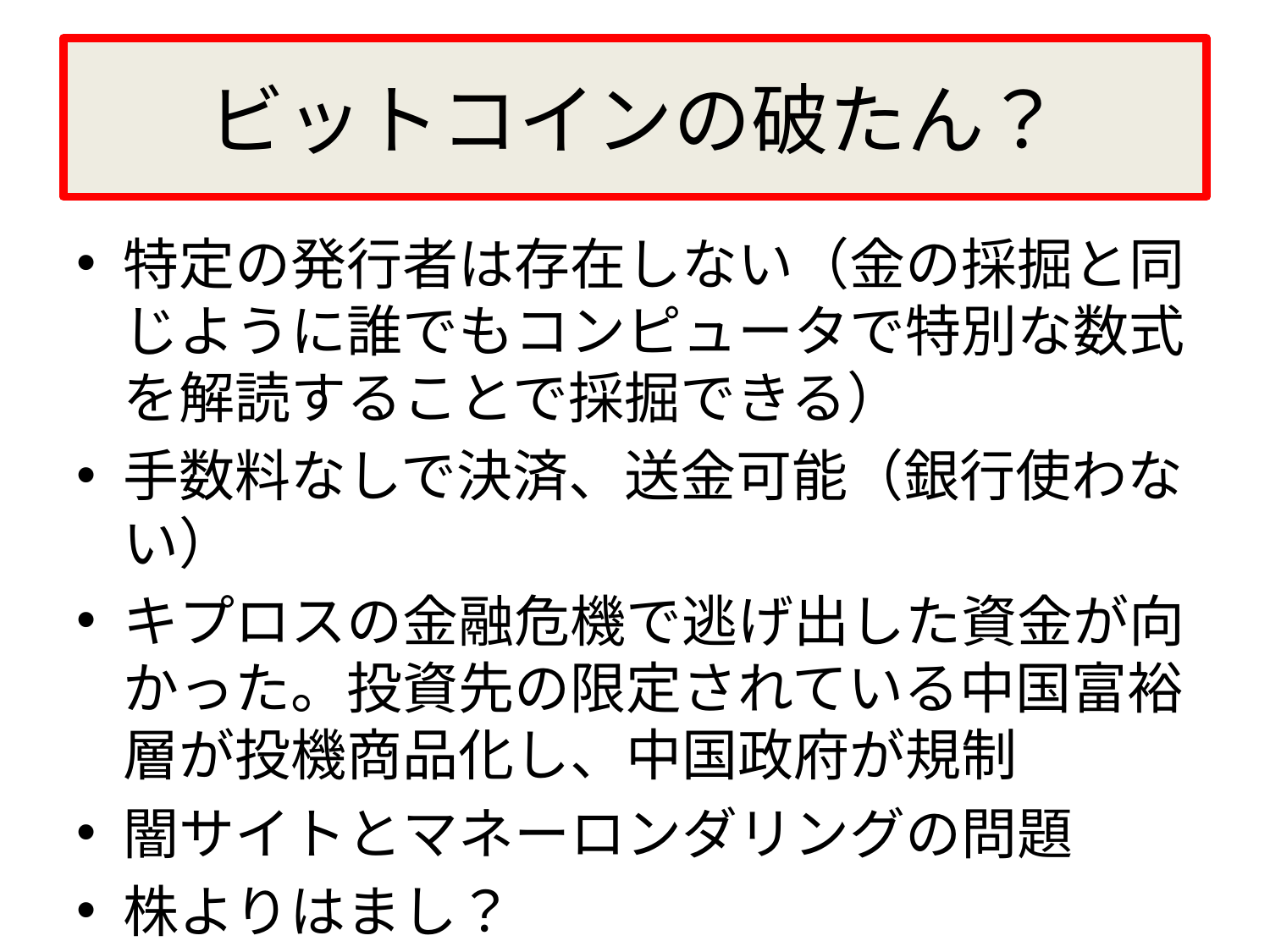

# ビットコインの破たん？
特定の発行者は存在しない（金の採掘と同じように誰でもコンピュータで特別な数式を解読することで採掘できる）
手数料なしで決済、送金可能（銀行使わない）
キプロスの金融危機で逃げ出した資金が向かった。投資先の限定されている中国富裕層が投機商品化し、中国政府が規制
闇サイトとマネーロンダリングの問題
株よりはまし？